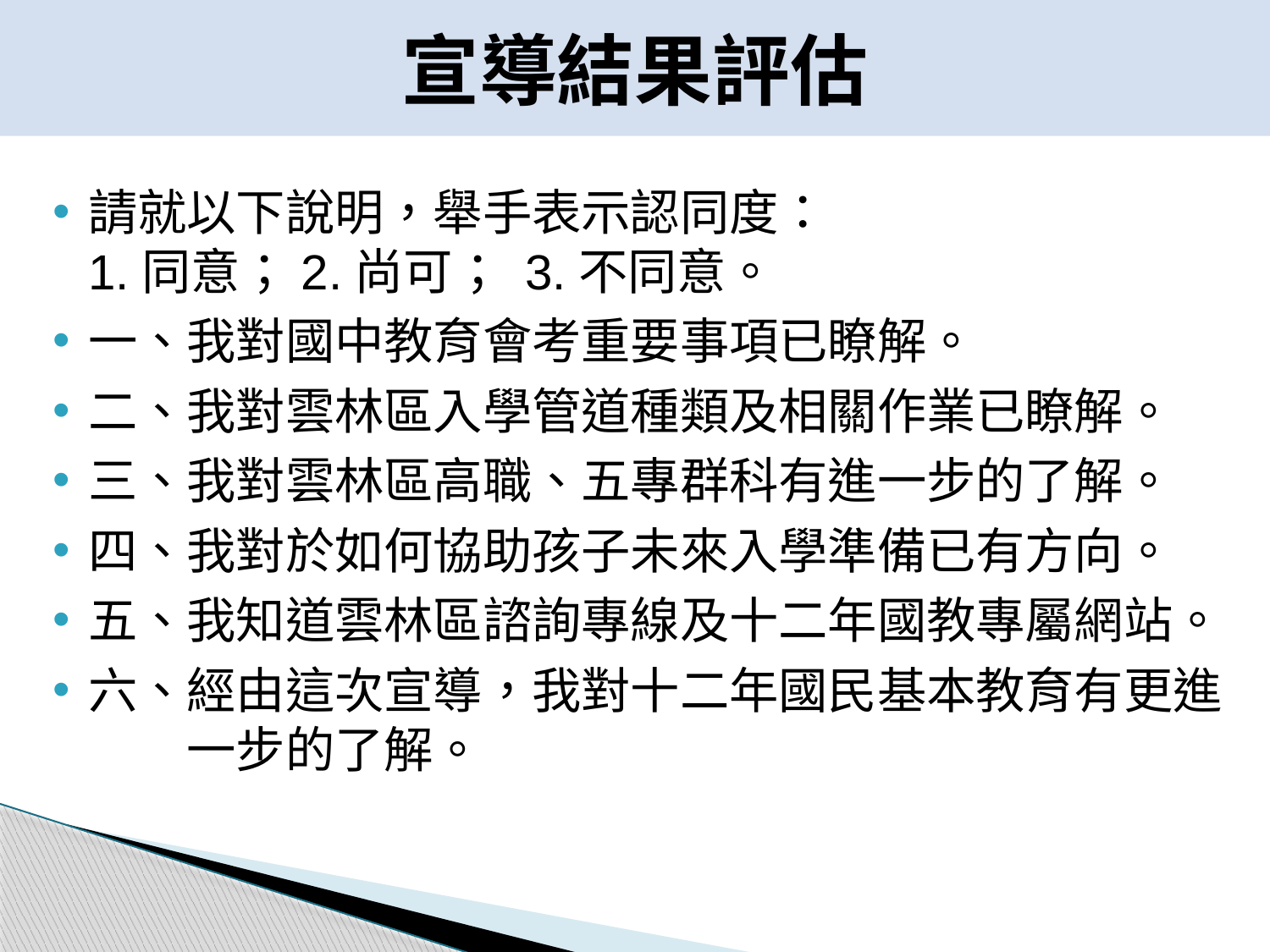

宣導結果評估
請就以下說明，舉手表示認同度：
1.同意；2.尚可； 3.不同意。
一、我對國中教育會考重要事項已瞭解。
二、我對雲林區入學管道種類及相關作業已瞭解。
三、我對雲林區高職、五專群科有進一步的了解。
四、我對於如何協助孩子未來入學準備已有方向。
五、我知道雲林區諮詢專線及十二年國教專屬網站。
六、經由這次宣導，我對十二年國民基本教育有更進
　　一步的了解。